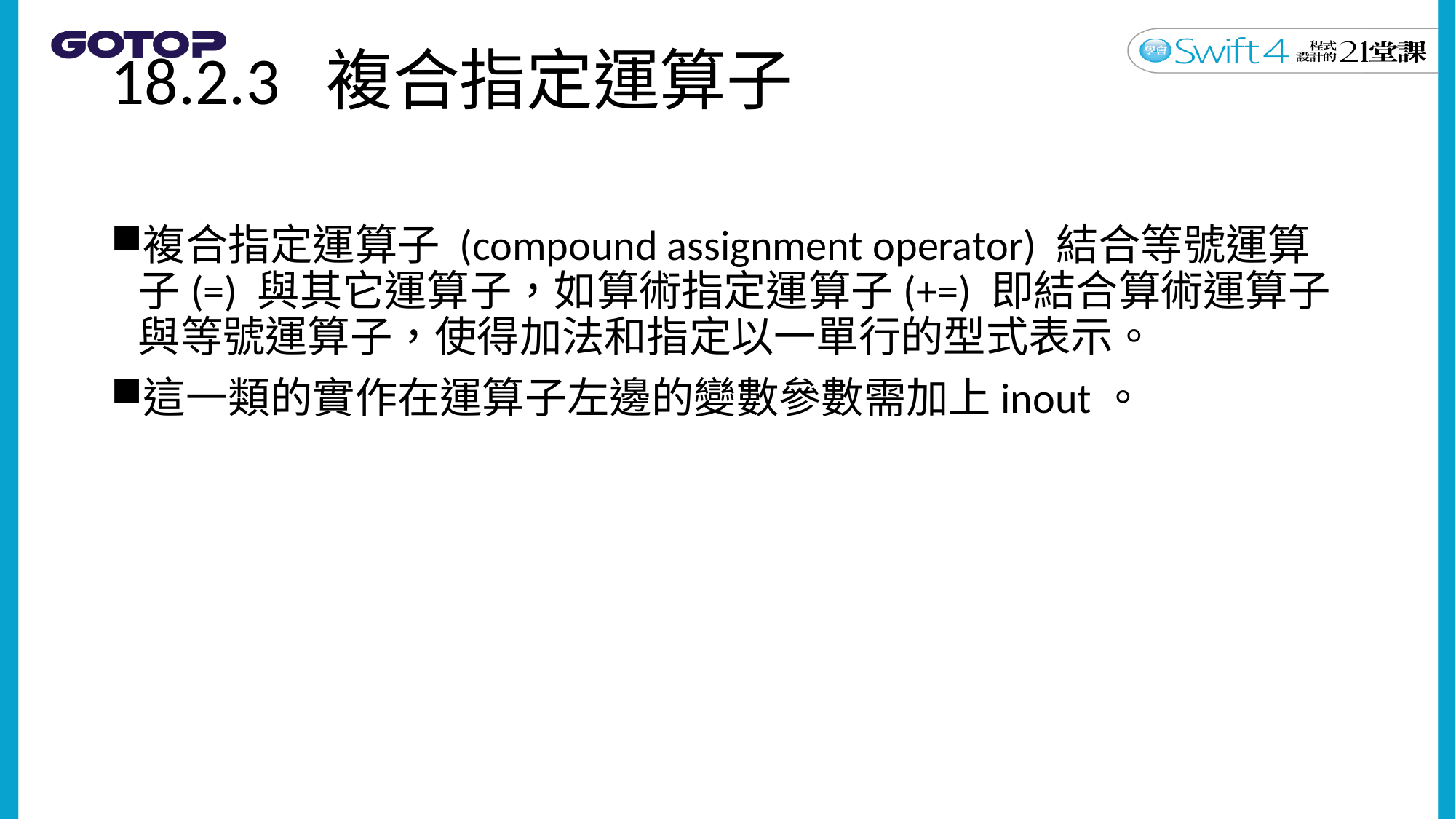

# 18.2.3  複合指定運算子
複合指定運算子 (compound assignment operator) 結合等號運算子(=) 與其它運算子，如算術指定運算子(+=) 即結合算術運算子與等號運算子，使得加法和指定以一單行的型式表示。
這一類的實作在運算子左邊的變數參數需加上inout。